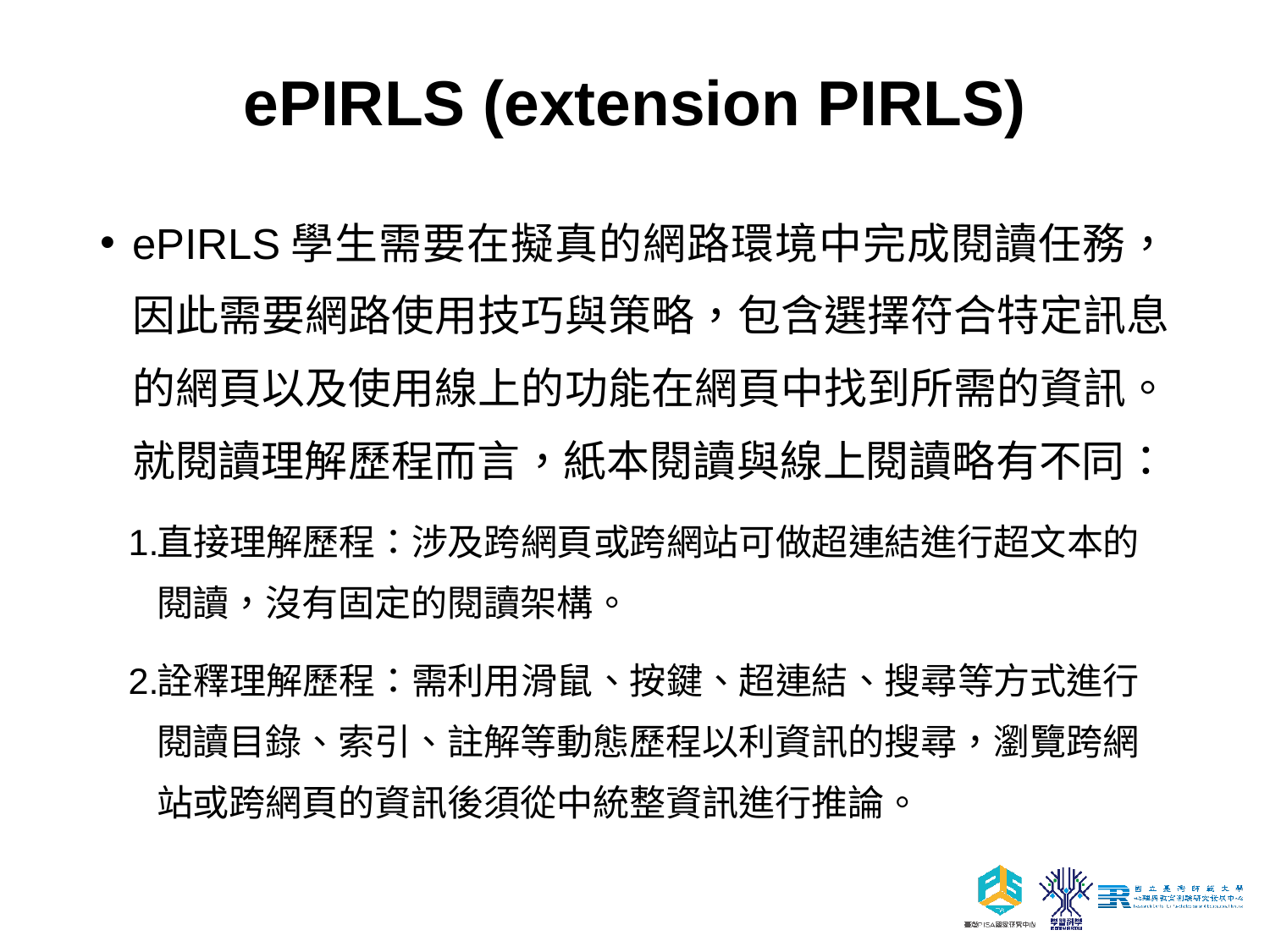

# ePIRLS (extension PIRLS)
ePIRLS學生需要在擬真的網路環境中完成閱讀任務，因此需要網路使用技巧與策略，包含選擇符合特定訊息的網頁以及使用線上的功能在網頁中找到所需的資訊。就閱讀理解歷程而言，紙本閱讀與線上閱讀略有不同：
直接理解歷程：涉及跨網頁或跨網站可做超連結進行超文本的閱讀，沒有固定的閱讀架構。
詮釋理解歷程：需利用滑鼠、按鍵、超連結、搜尋等方式進行閱讀目錄、索引、註解等動態歷程以利資訊的搜尋，瀏覽跨網站或跨網頁的資訊後須從中統整資訊進行推論。